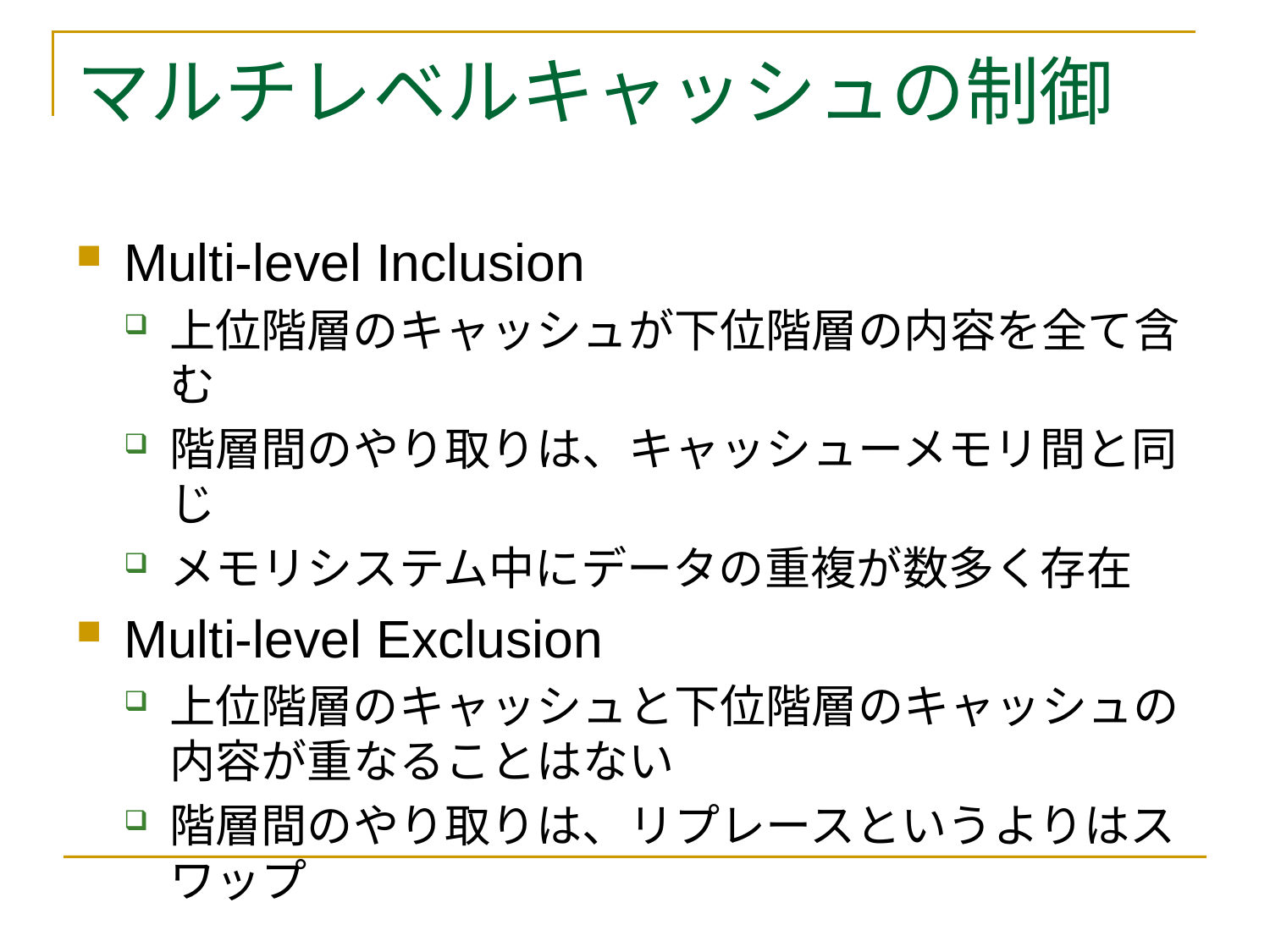

# マルチレベルキャッシュの制御
Multi-level Inclusion
上位階層のキャッシュが下位階層の内容を全て含む
階層間のやり取りは、キャッシューメモリ間と同じ
メモリシステム中にデータの重複が数多く存在
Multi-level Exclusion
上位階層のキャッシュと下位階層のキャッシュの内容が重なることはない
階層間のやり取りは、リプレースというよりはスワップ